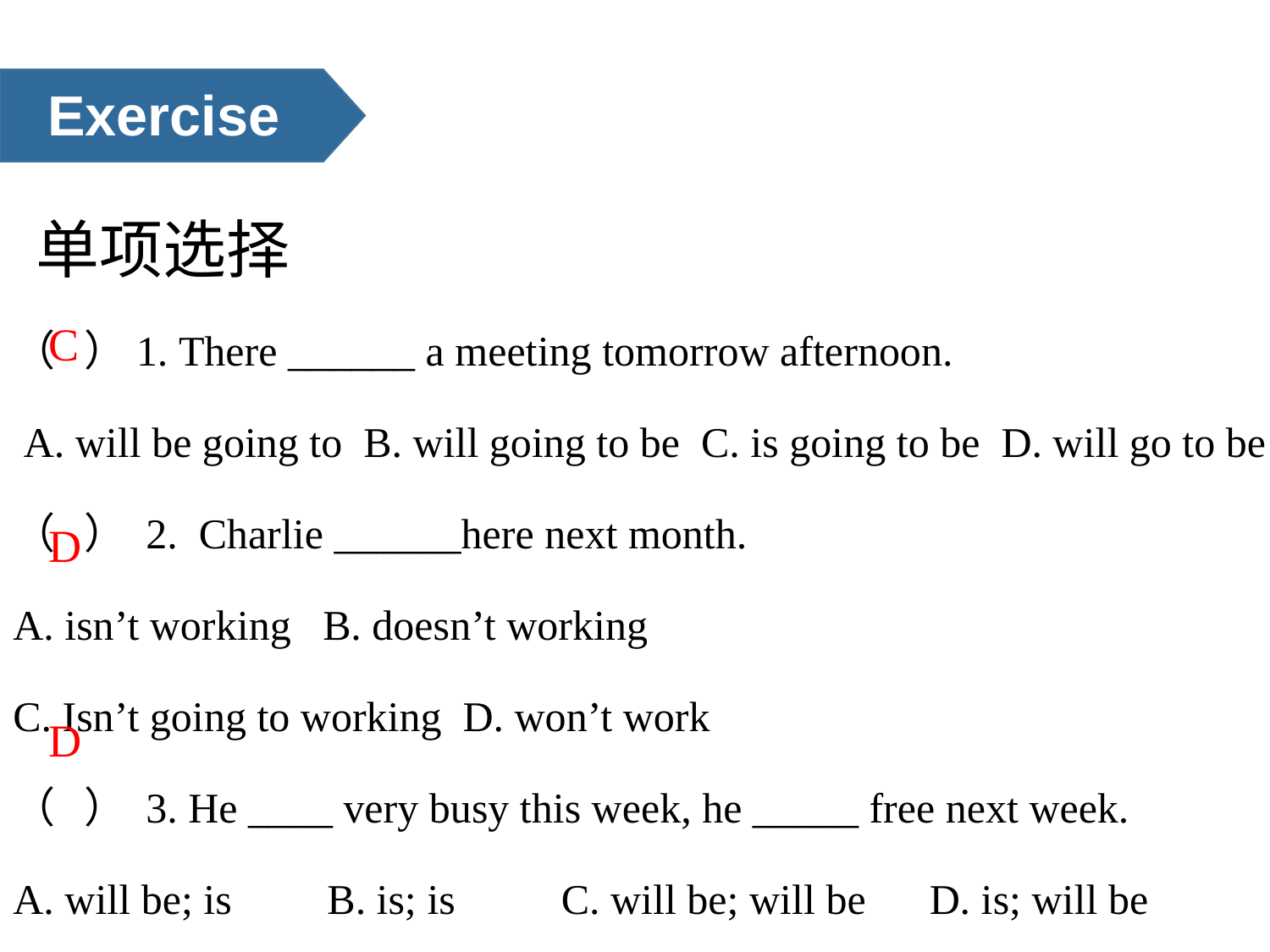

Exercise
单项选择
（   ）1. There ______ a meeting tomorrow afternoon.
 A. will be going to  B. will going to be  C. is going to be  D. will go to be
（   ） 2.  Charlie ______here next month.
A. isn’t working   B. doesn’t working
C. Isn’t going to working  D. won’t work
（   ） 3. He ____ very busy this week, he _____ free next week.
A. will be; is         B. is; is          C. will be; will be      D. is; will be
C
D
D